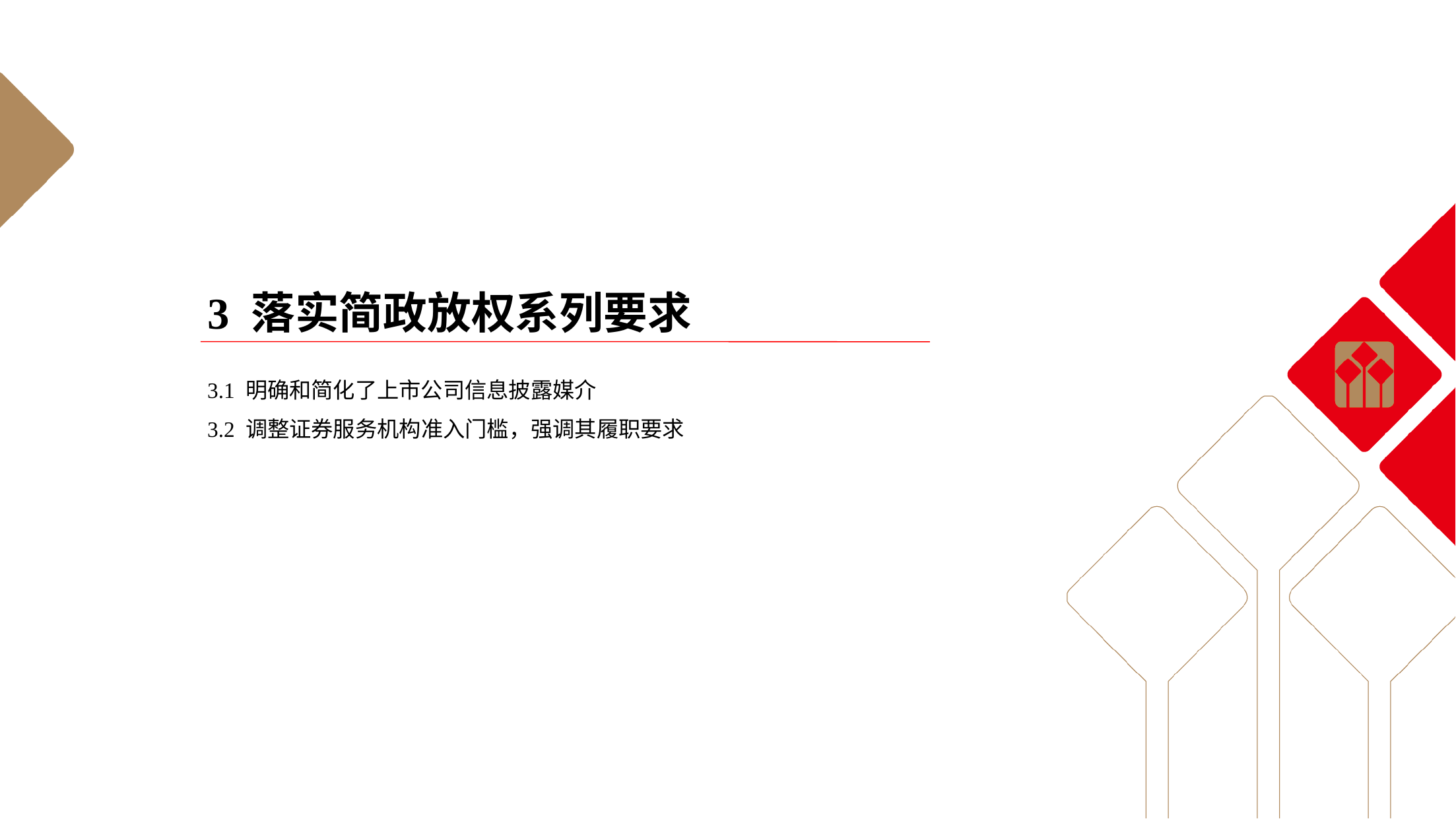

3 落实简政放权系列要求
3.1 明确和简化了上市公司信息披露媒介
3.2 调整证券服务机构准入门槛，强调其履职要求